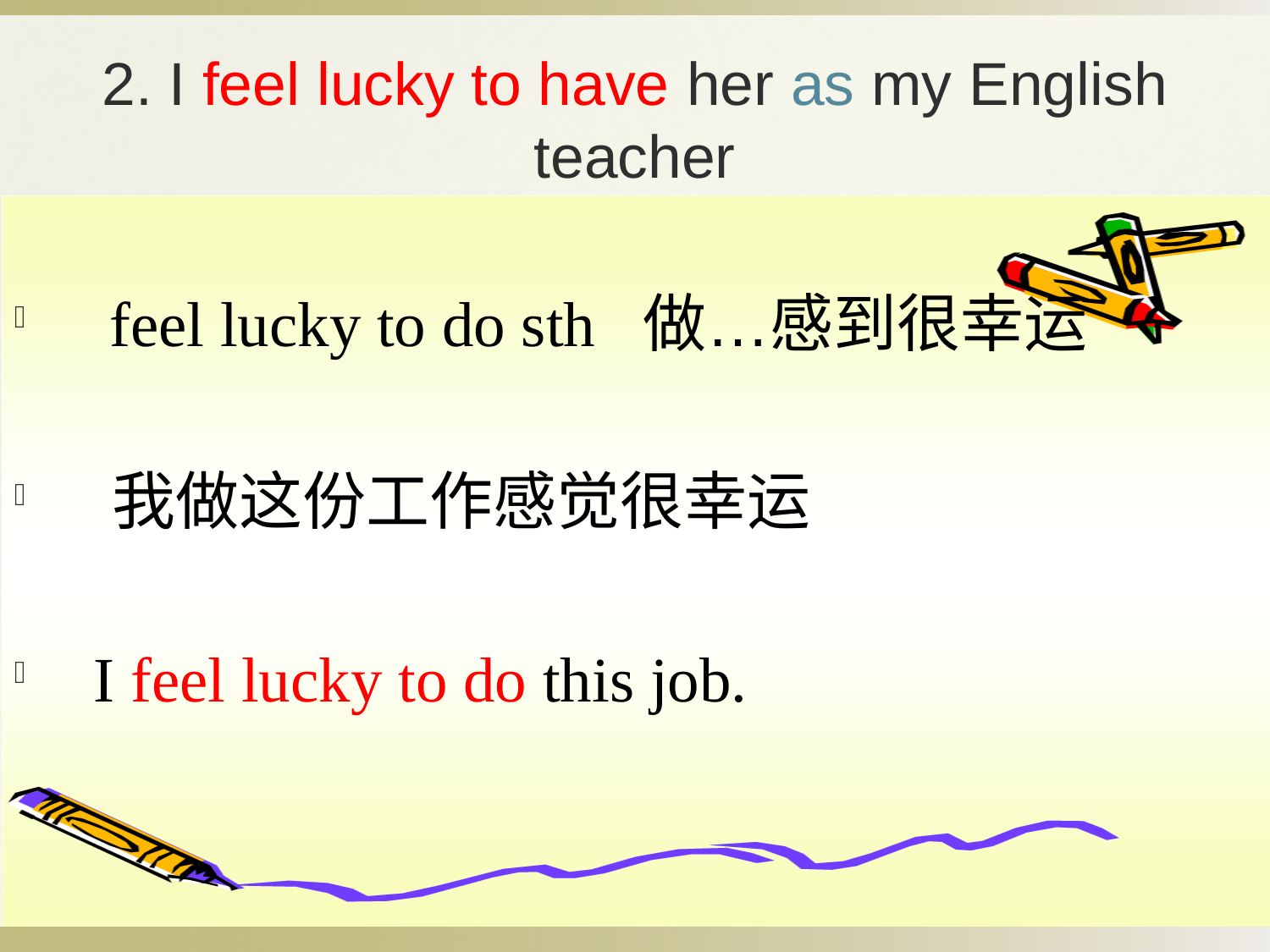

# 2. I feel lucky to have her as my English teacher

   feel lucky to do sth  做…感到很幸运

  我做这份工作感觉很幸运

  I feel lucky to do this job.